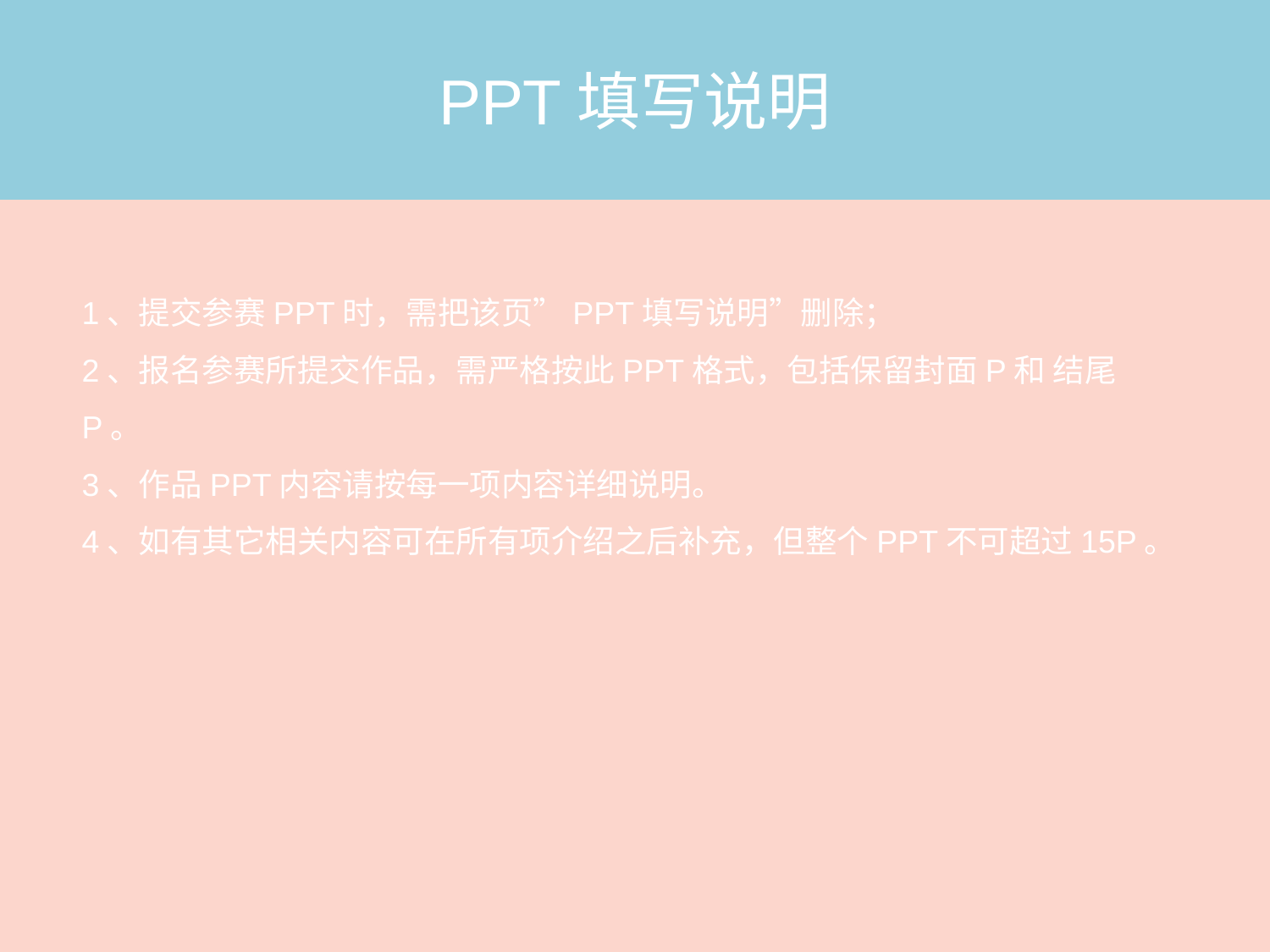

PPT填写说明
1、提交参赛PPT时，需把该页”PPT填写说明”删除；
2、报名参赛所提交作品，需严格按此PPT格式，包括保留封面P和 结尾P。
3、作品PPT内容请按每一项内容详细说明。
4、如有其它相关内容可在所有项介绍之后补充，但整个PPT不可超过15P。